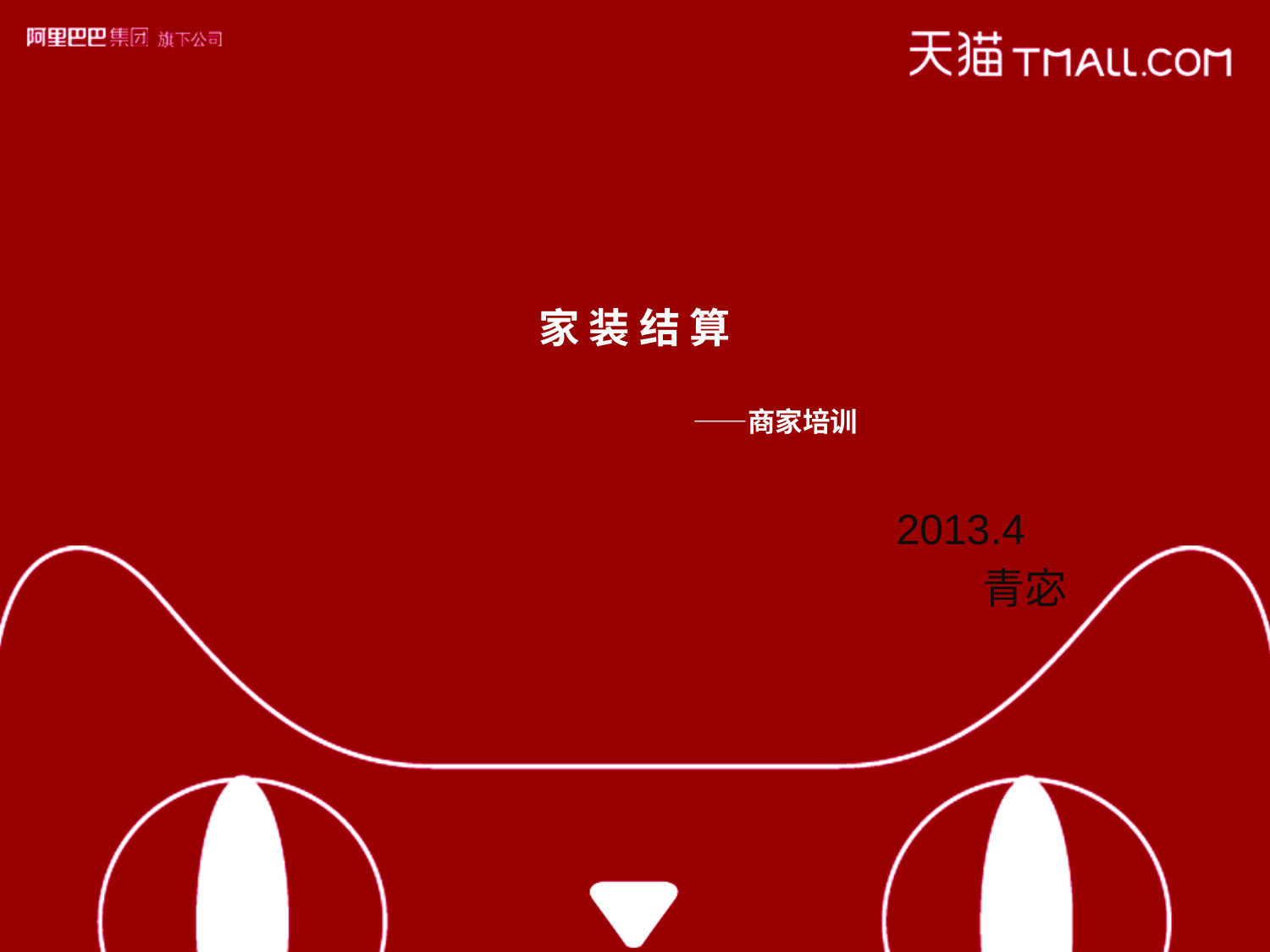

# 家 装 结 算 ——商家培训
                                                       2013.4
青宓